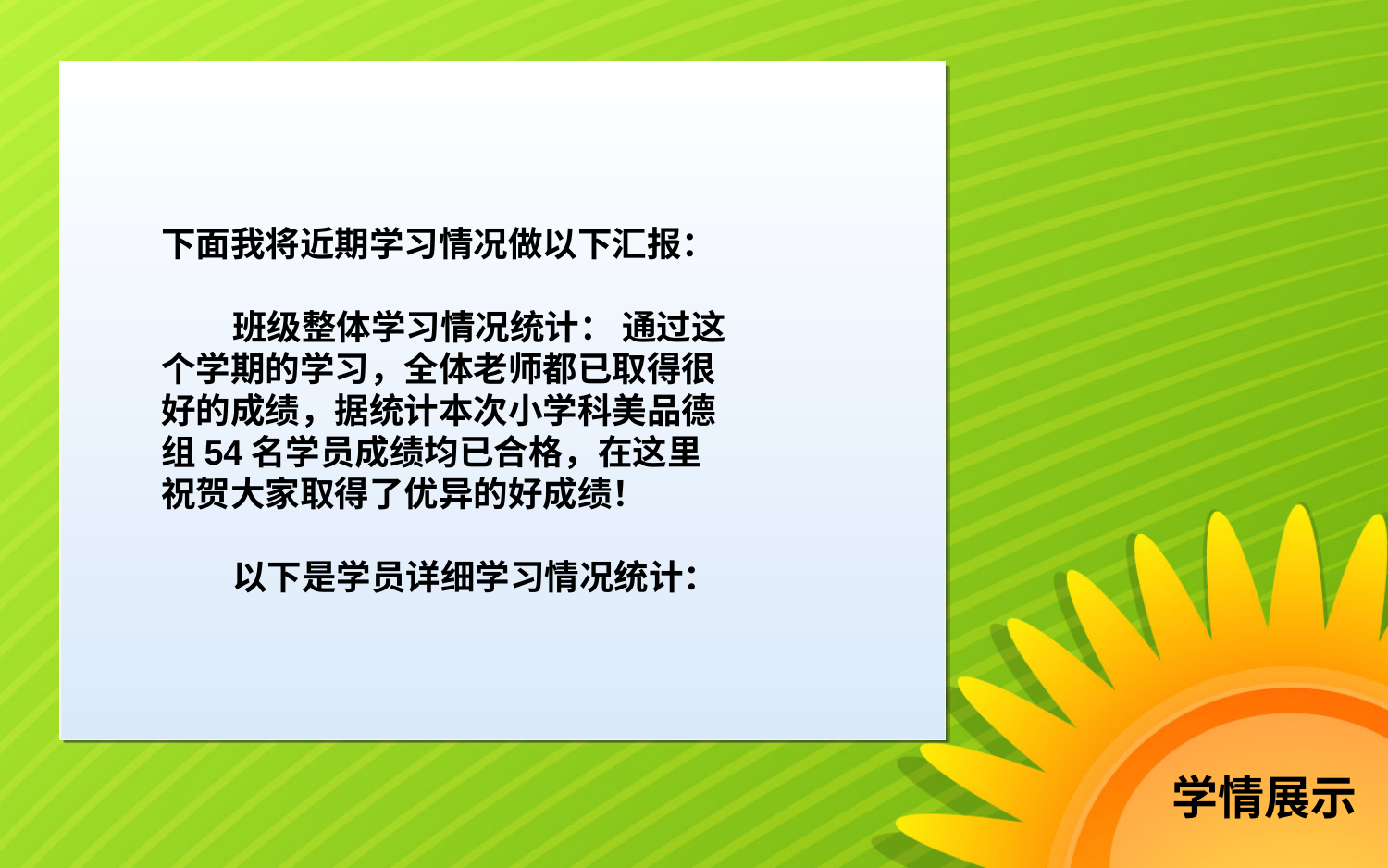

下面我将近期学习情况做以下汇报：

        班级整体学习情况统计： 通过这个学期的学习，全体老师都已取得很好的成绩，据统计本次小学科美品德组54名学员成绩均已合格，在这里祝贺大家取得了优异的好成绩！

        以下是学员详细学习情况统计：
学情展示